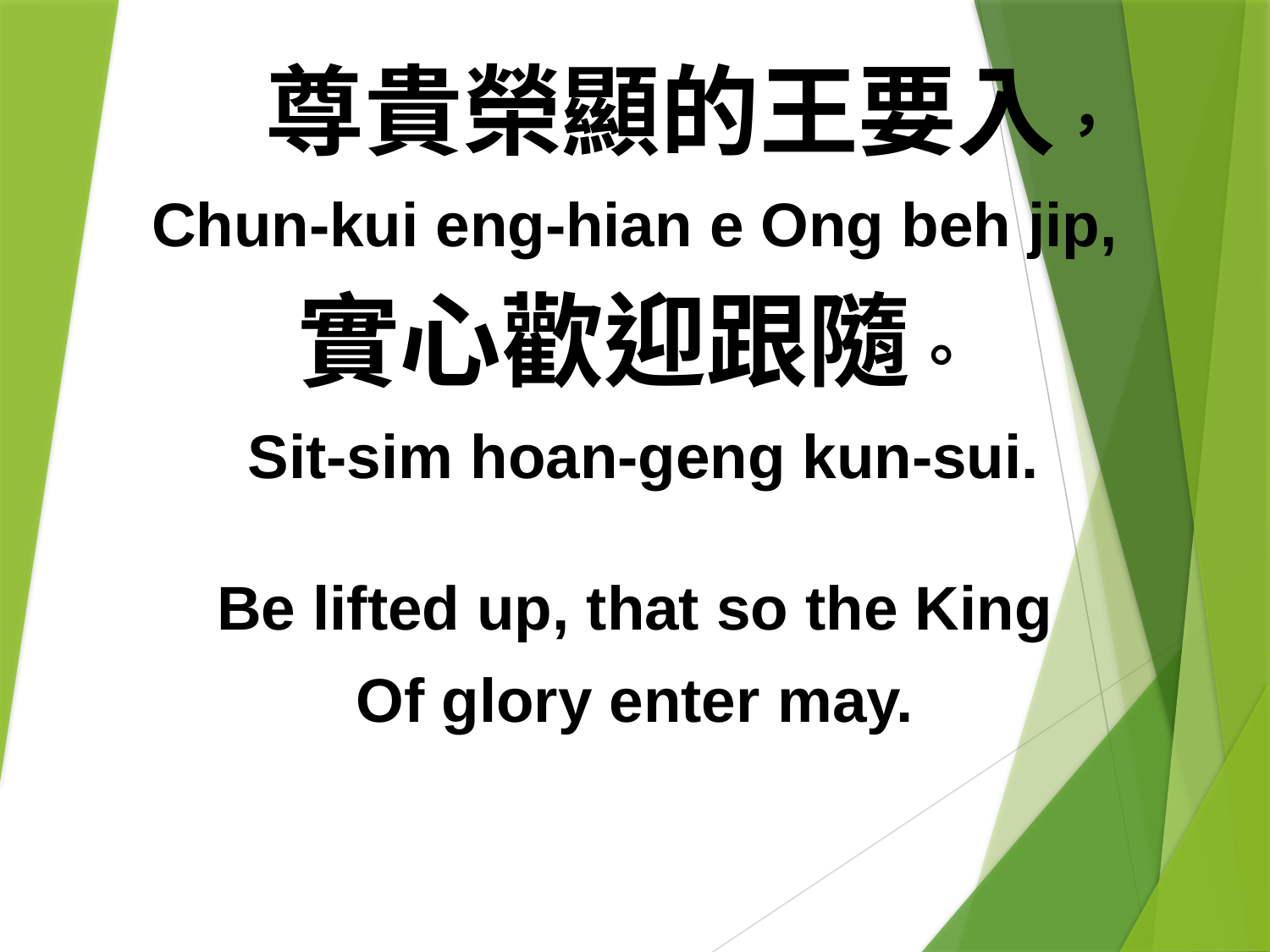

尊貴榮顯的王要入，
Chun-kui eng-hian e Ong beh jip,
實心歡迎跟隨。
 Sit-sim hoan-geng kun-sui.

Be lifted up, that so the King
Of glory enter may.